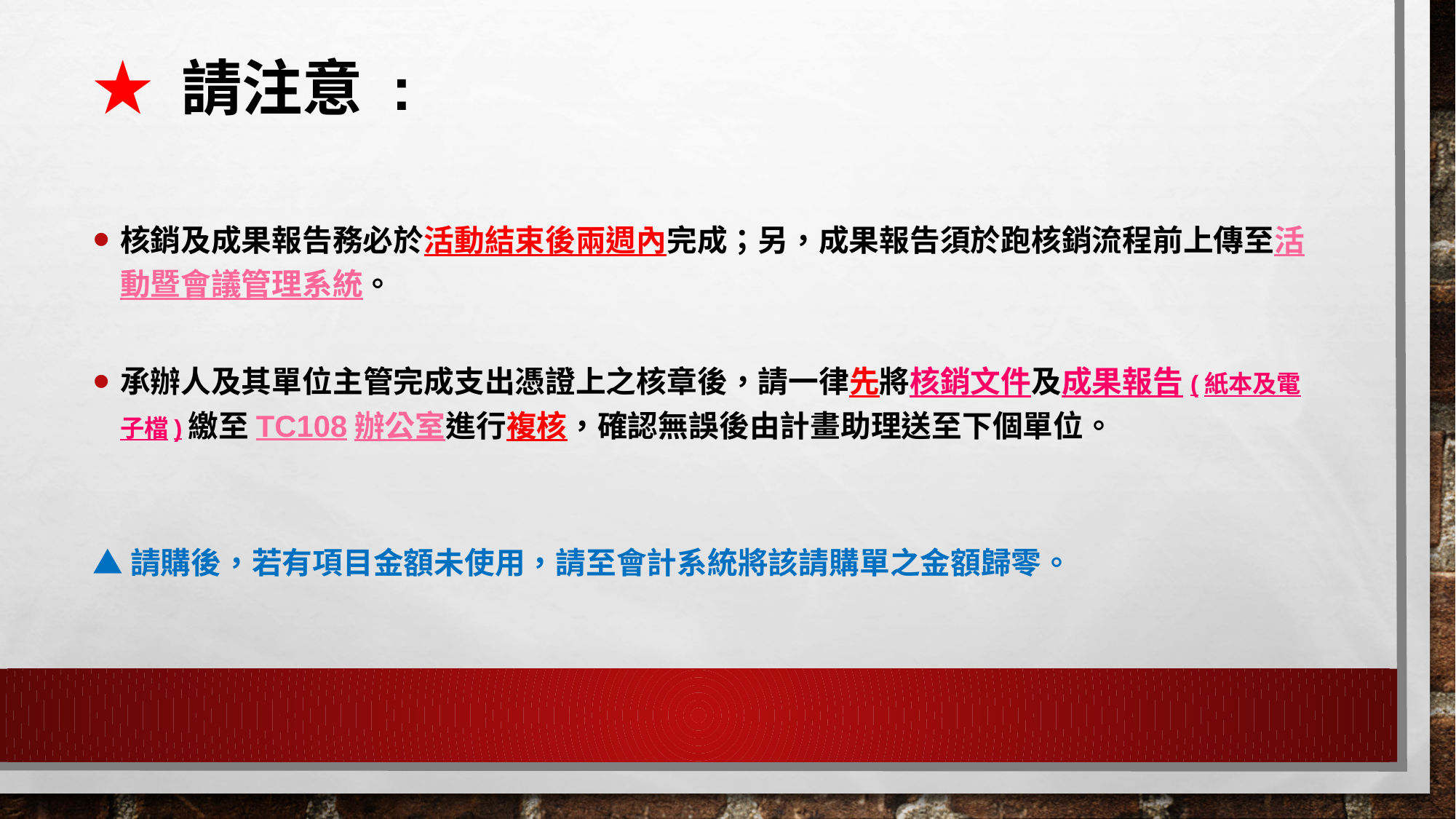

# ★ 請注意 :
核銷及成果報告務必於活動結束後兩週內完成；另，成果報告須於跑核銷流程前上傳至活動暨會議管理系統。

承辦人及其單位主管完成支出憑證上之核章後，請一律先將核銷文件及成果報告(紙本及電子檔)繳至TC108辦公室進行複核，確認無誤後由計畫助理送至下個單位。

▲請購後，若有項目金額未使用，請至會計系統將該請購單之金額歸零。